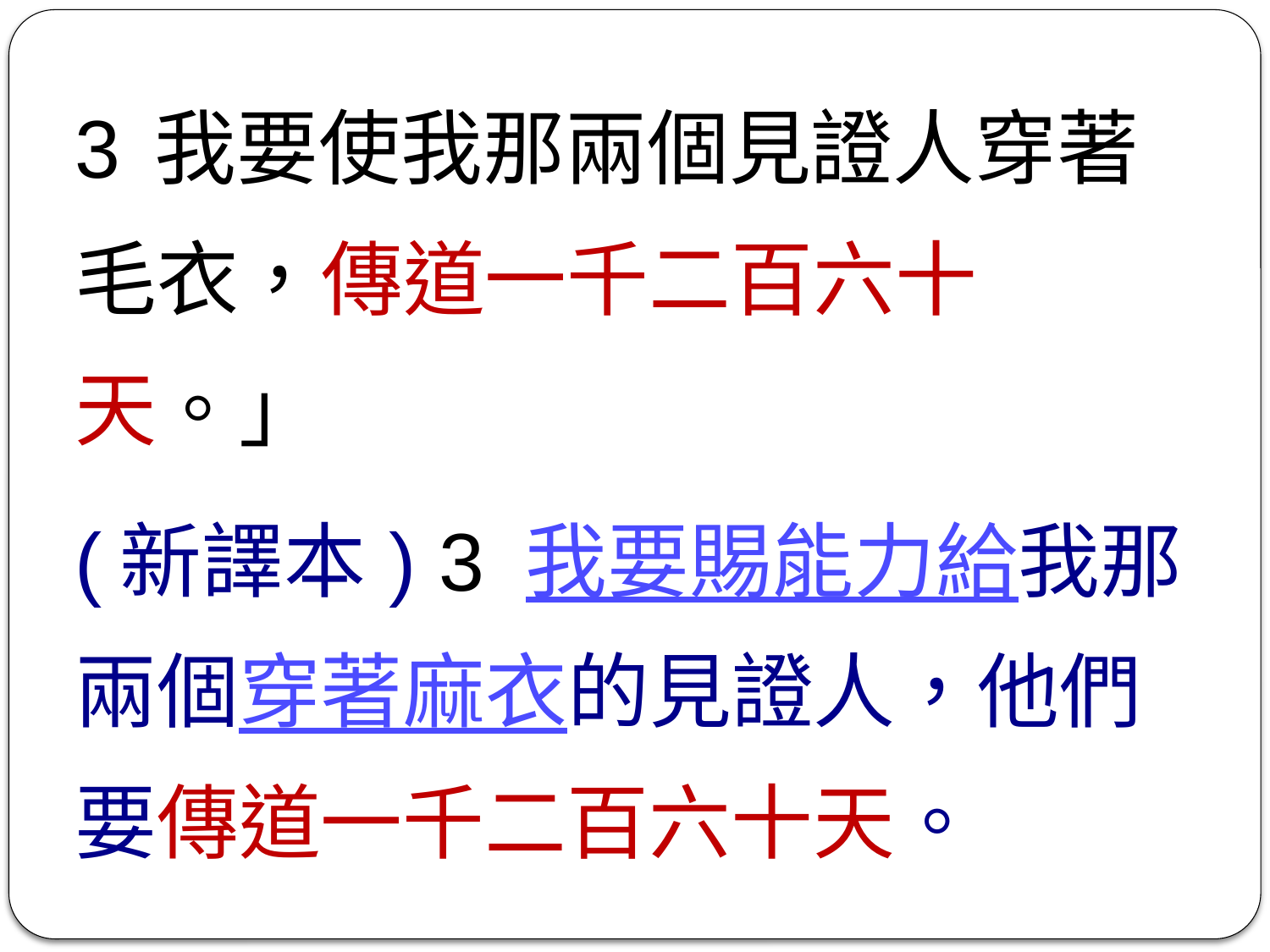

3 我要使我那兩個見證人穿著毛衣，傳道一千二百六十天。」
(新譯本) 3 我要賜能力給我那兩個穿著麻衣的見證人，他們要傳道一千二百六十天。